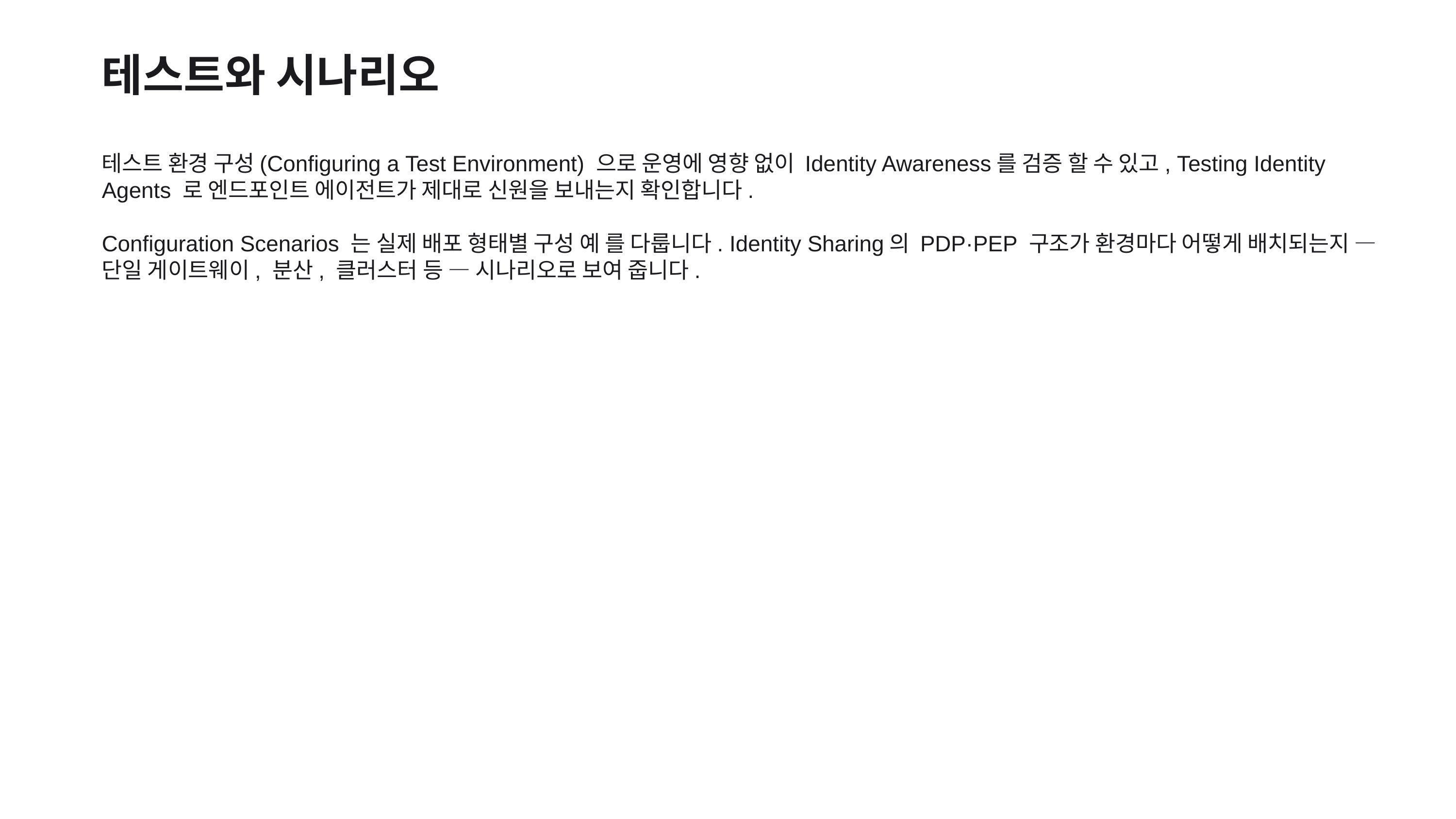

테스트와 시나리오
테스트 환경 구성(Configuring a Test Environment) 으로 운영에 영향 없이 Identity Awareness를 검증 할 수 있고, Testing Identity Agents 로 엔드포인트 에이전트가 제대로 신원을 보내는지 확인합니다.

Configuration Scenarios 는 실제 배포 형태별 구성 예 를 다룹니다. Identity Sharing의 PDP·PEP 구조가 환경마다 어떻게 배치되는지 — 단일 게이트웨이, 분산, 클러스터 등 — 시나리오로 보여 줍니다.